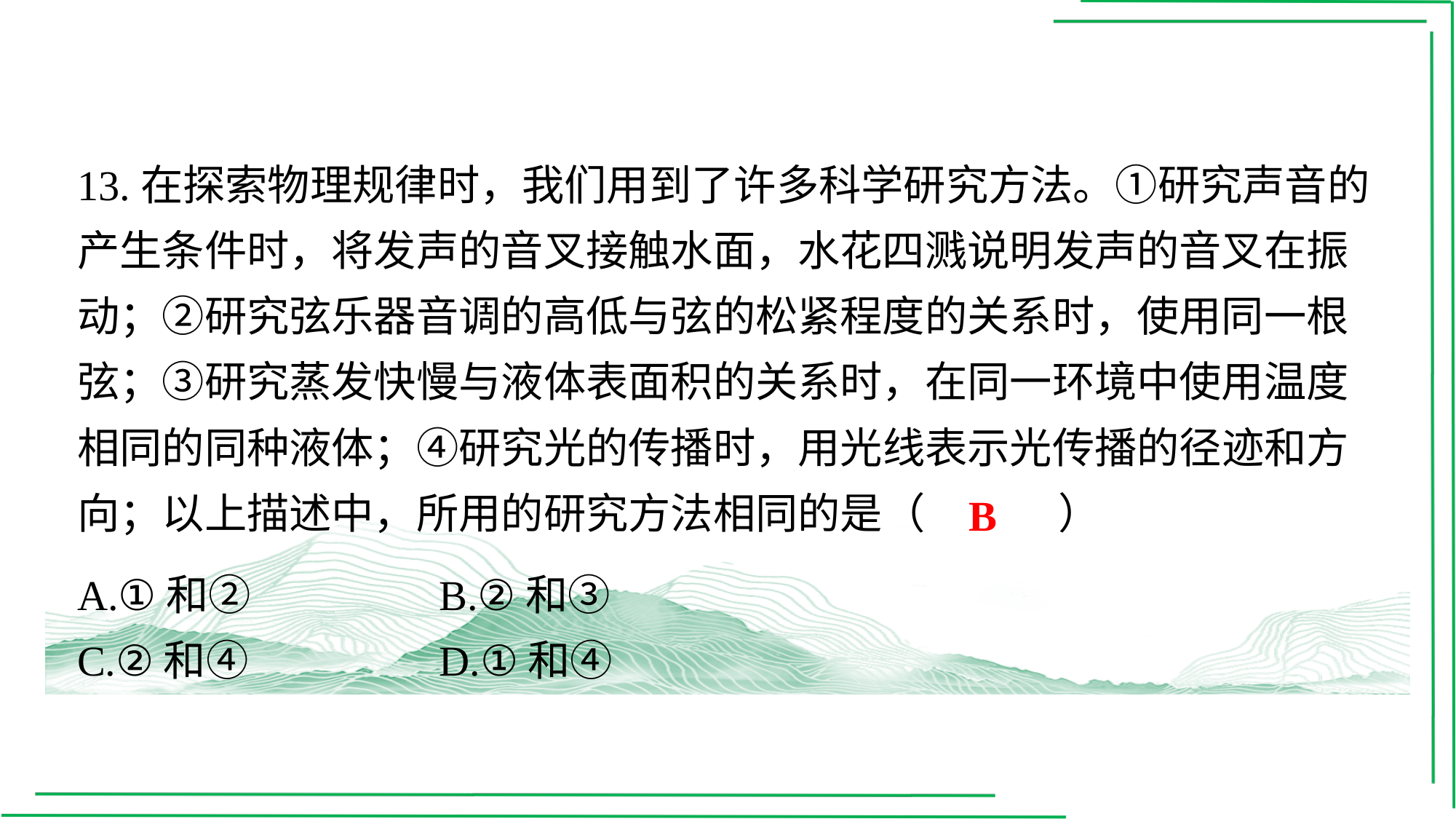

13.在探索物理规律时，我们用到了许多科学研究方法。①研究声音的产生条件时，将发声的音叉接触水面，水花四溅说明发声的音叉在振动；②研究弦乐器音调的高低与弦的松紧程度的关系时，使用同一根弦；③研究蒸发快慢与液体表面积的关系时，在同一环境中使用温度相同的同种液体；④研究光的传播时，用光线表示光传播的径迹和方向；以上描述中，所用的研究方法相同的是（　B　）
B
| A.①和② | B.②和③ |
| --- | --- |
| C.②和④ | D.①和④ |